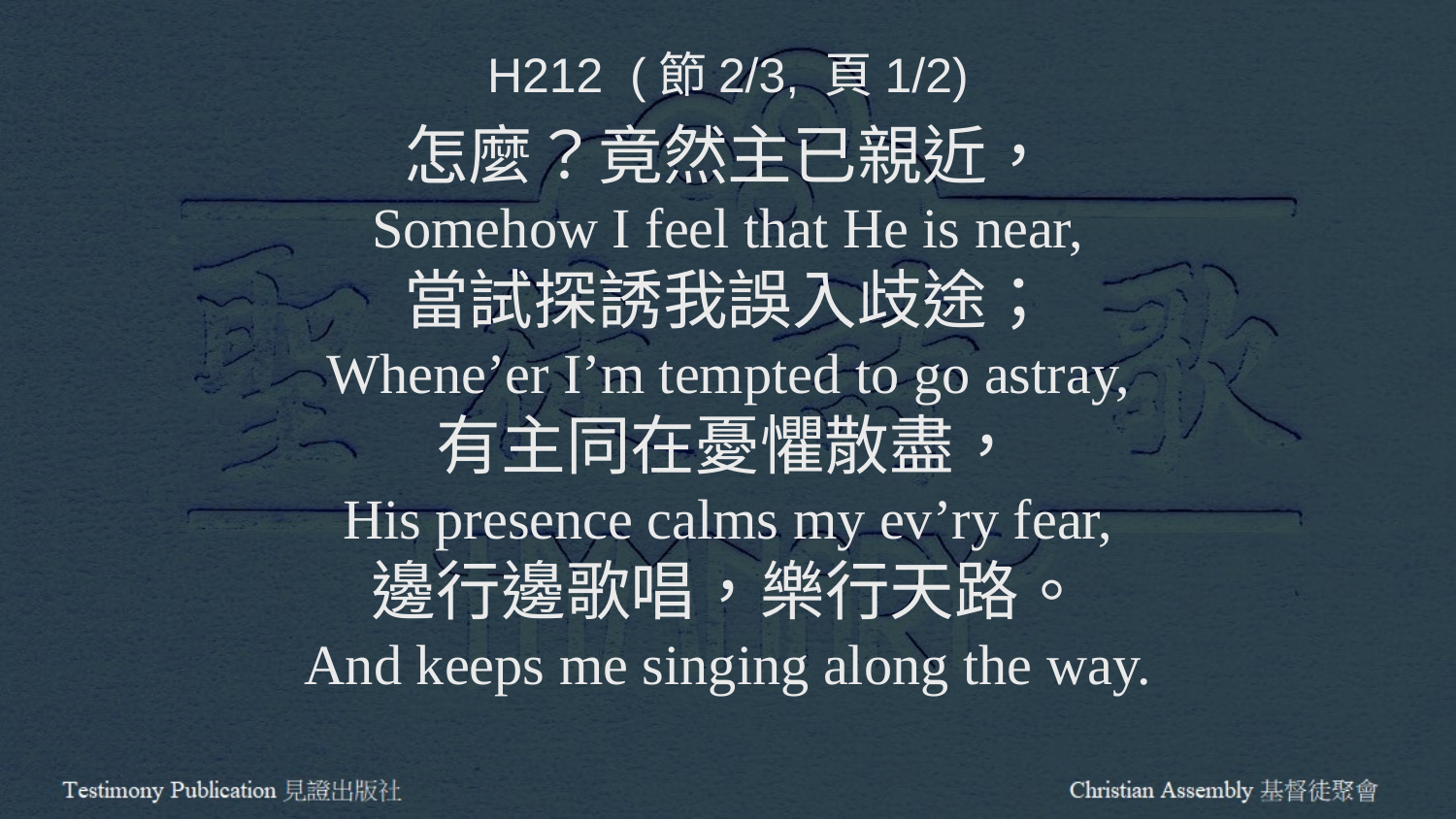

H212  (節2/3, 頁1/2)
怎麼？竟然主已親近，
Somehow I feel that He is near,
當試探誘我誤入歧途；
Whene’er I’m tempted to go astray,
有主同在憂懼散盡，
His presence calms my ev’ry fear,
邊行邊歌唱，樂行天路。
And keeps me singing along the way.